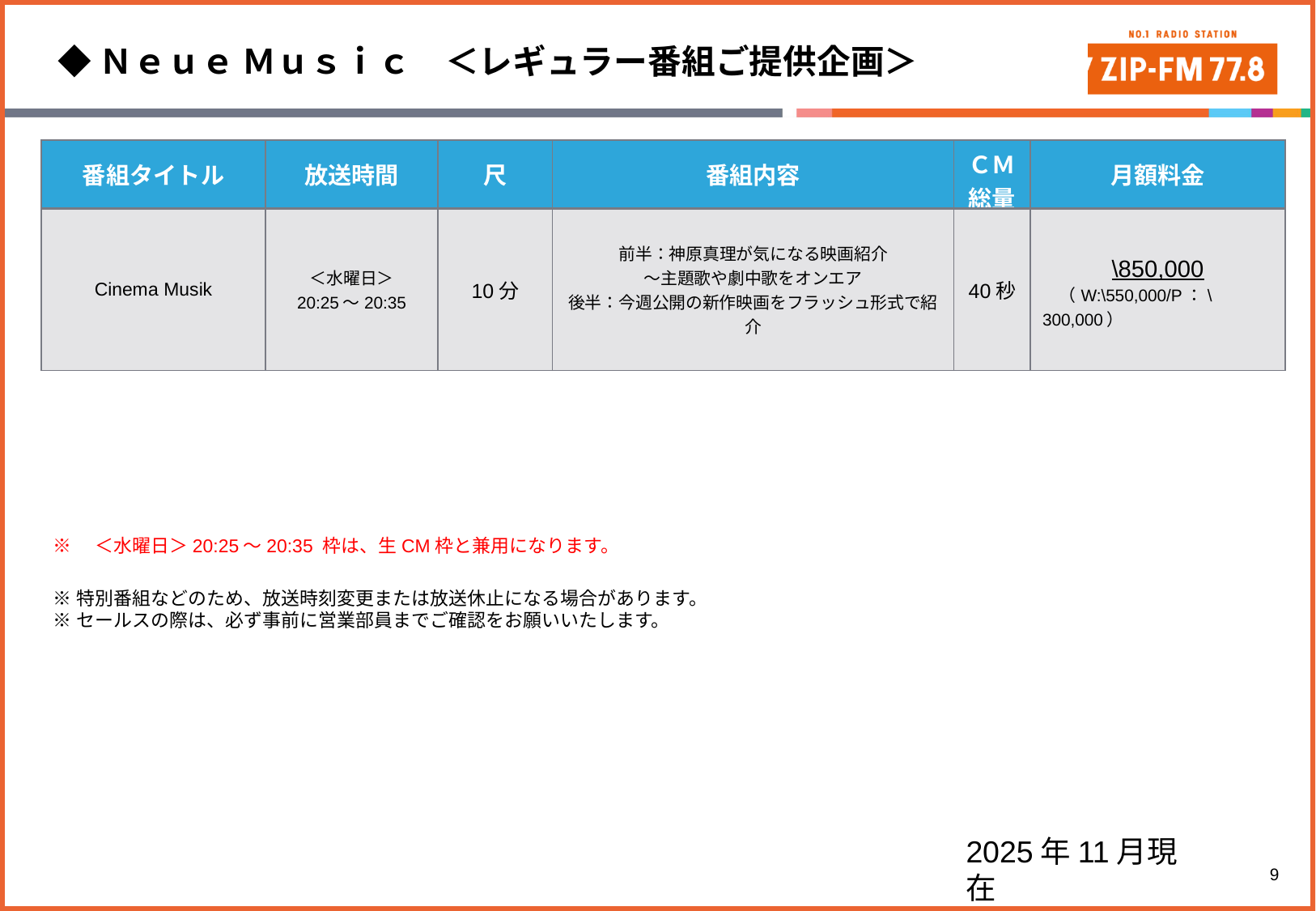

◆Ｎｅｕｅ Ｍｕｓｉｃ　＜レギュラー番組ご提供企画＞
| 番組タイトル | 放送時間 | 尺 | 番組内容 | ＣＭ総量 | 月額料金 |
| --- | --- | --- | --- | --- | --- |
| Cinema Musik | ＜水曜日＞ 20:25～20:35 | 10分 | 前半：神原真理が気になる映画紹介 〜主題歌や劇中歌をオンエア 後半：今週公開の新作映画をフラッシュ形式で紹介 | 40秒 | \850,000 　（W:\550,000/P：\300,000） |
※　＜水曜日＞20:25〜20:35 枠は、生CM枠と兼用になります。
※特別番組などのため、放送時刻変更または放送休止になる場合があります。
※セールスの際は、必ず事前に営業部員までご確認をお願いいたします。
2025年11月現在